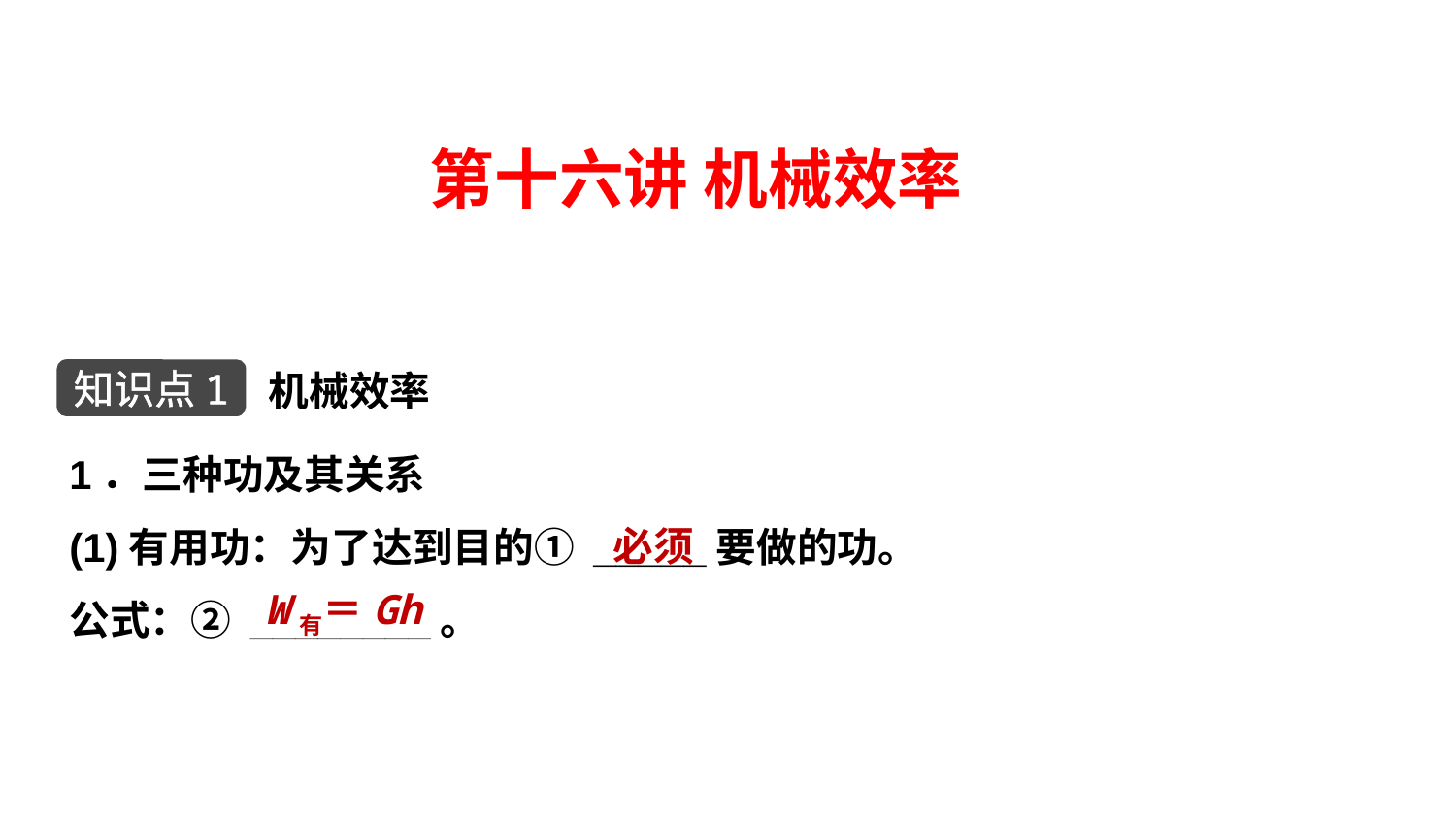

第十六讲 机械效率
机械效率
知识点1
1．三种功及其关系
(1)有用功：为了达到目的① _____要做的功。
公式：② ________。
必须
W有＝Gh